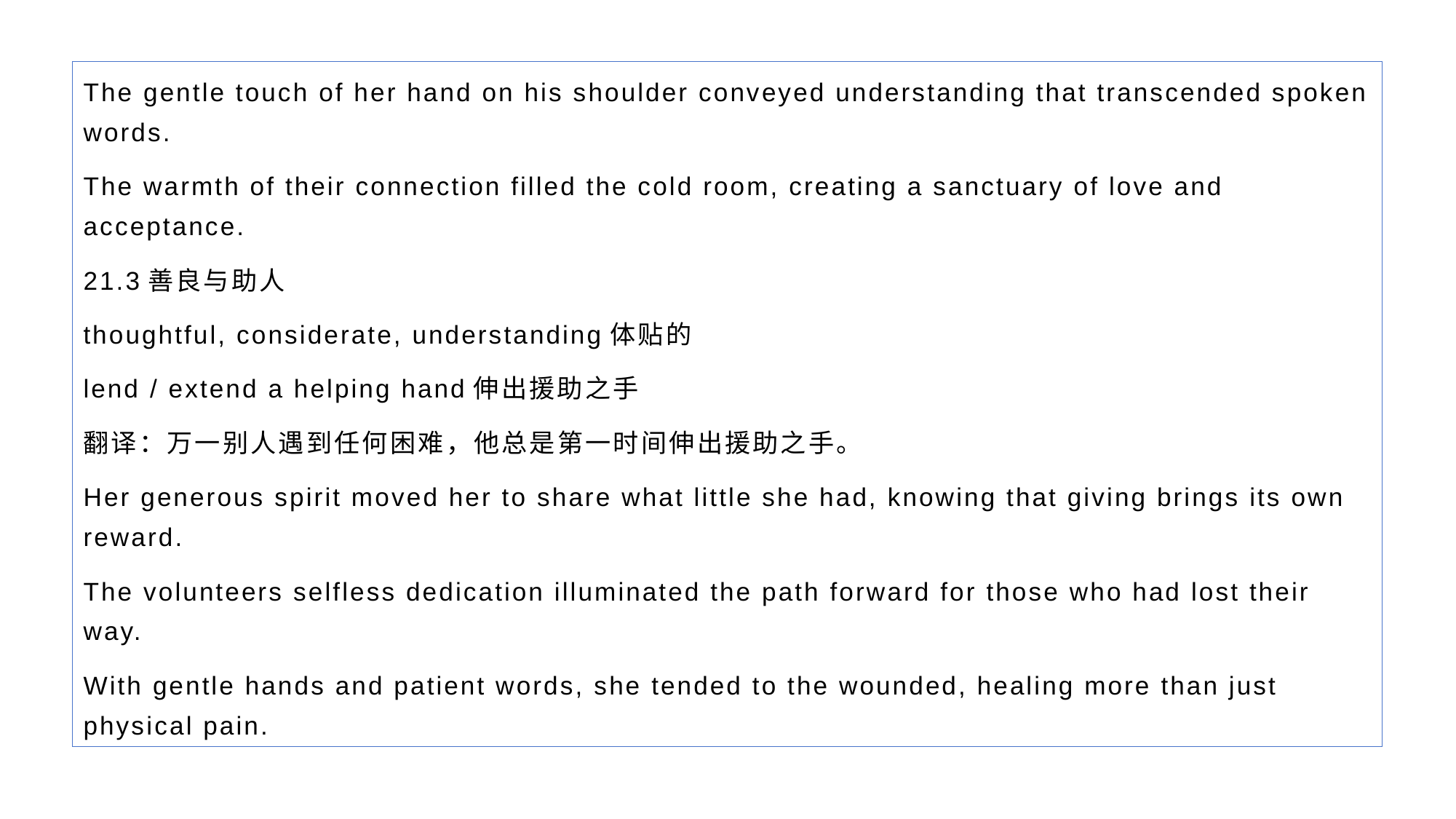

The gentle touch of her hand on his shoulder conveyed understanding that transcended spoken words.
The warmth of their connection filled the cold room, creating a sanctuary of love and acceptance.
21.3善良与助人
thoughtful, considerate, understanding体贴的
lend / extend a helping hand伸出援助之手
翻译：万一别人遇到任何困难，他总是第一时间伸出援助之手。
Her generous spirit moved her to share what little she had, knowing that giving brings its own reward.
The volunteers selfless dedication illuminated the path forward for those who had lost their way.
With gentle hands and patient words, she tended to the wounded, healing more than just physical pain.